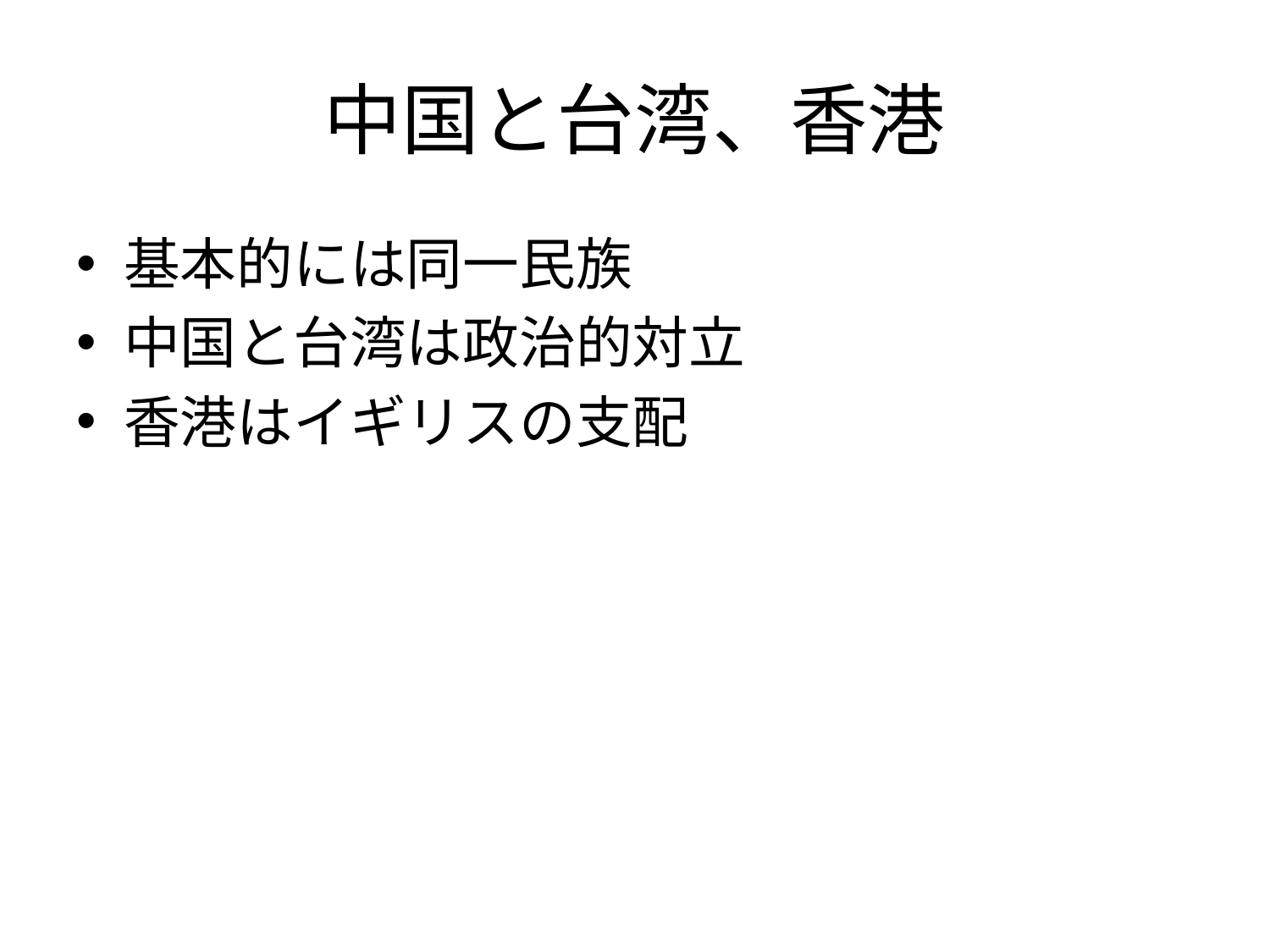

# 中国と台湾、香港
基本的には同一民族
中国と台湾は政治的対立
香港はイギリスの支配